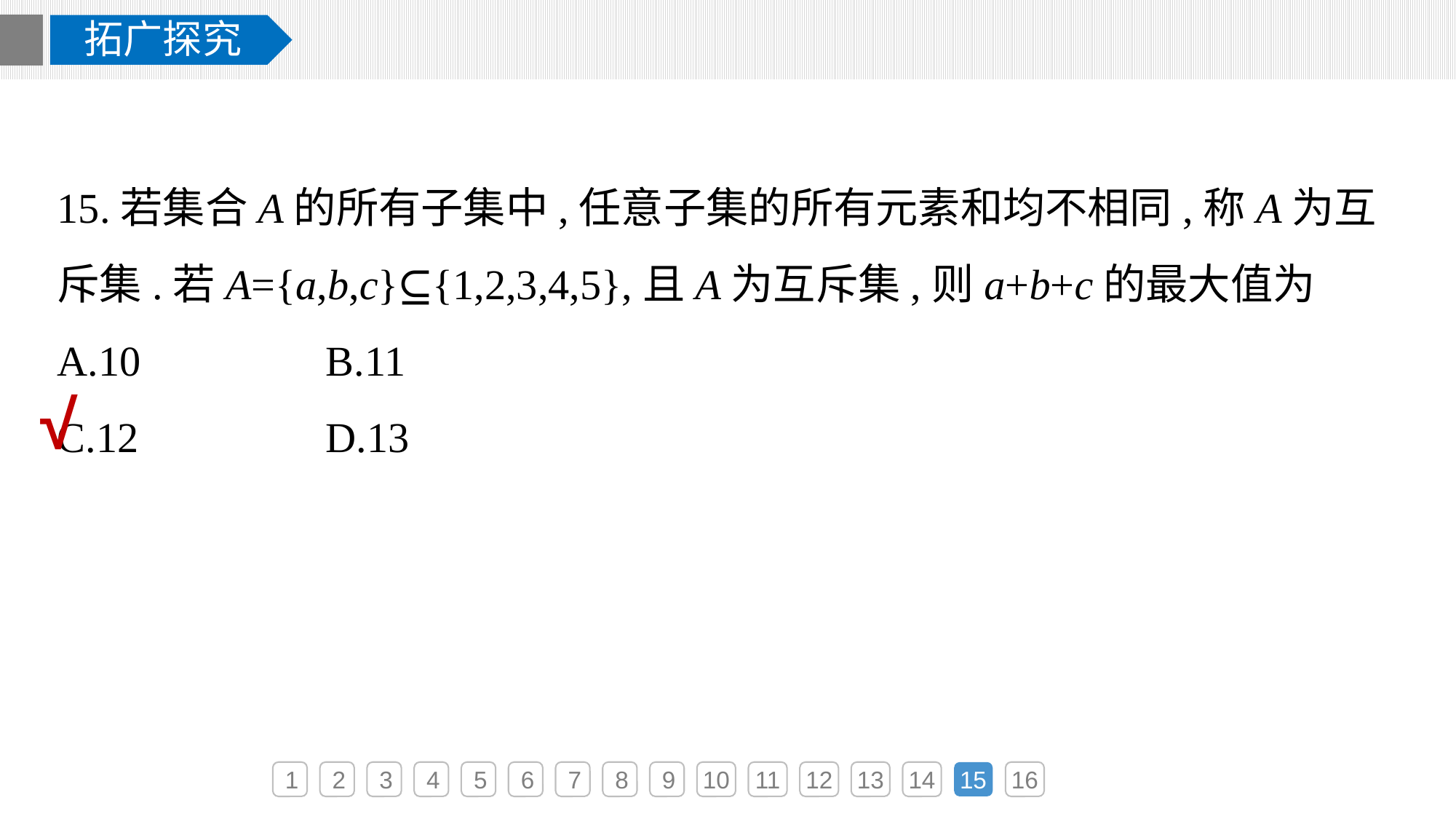

拓广探究

15.若集合A的所有子集中,任意子集的所有元素和均不相同,称A为互斥集.若A={a,b,c}⊆{1,2,3,4,5},且A为互斥集,则a+b+c的最大值为
A.10	B.11
C.12	D.13
√
1
2
3
4
5
6
7
8
9
10
11
12
13
14
15
16